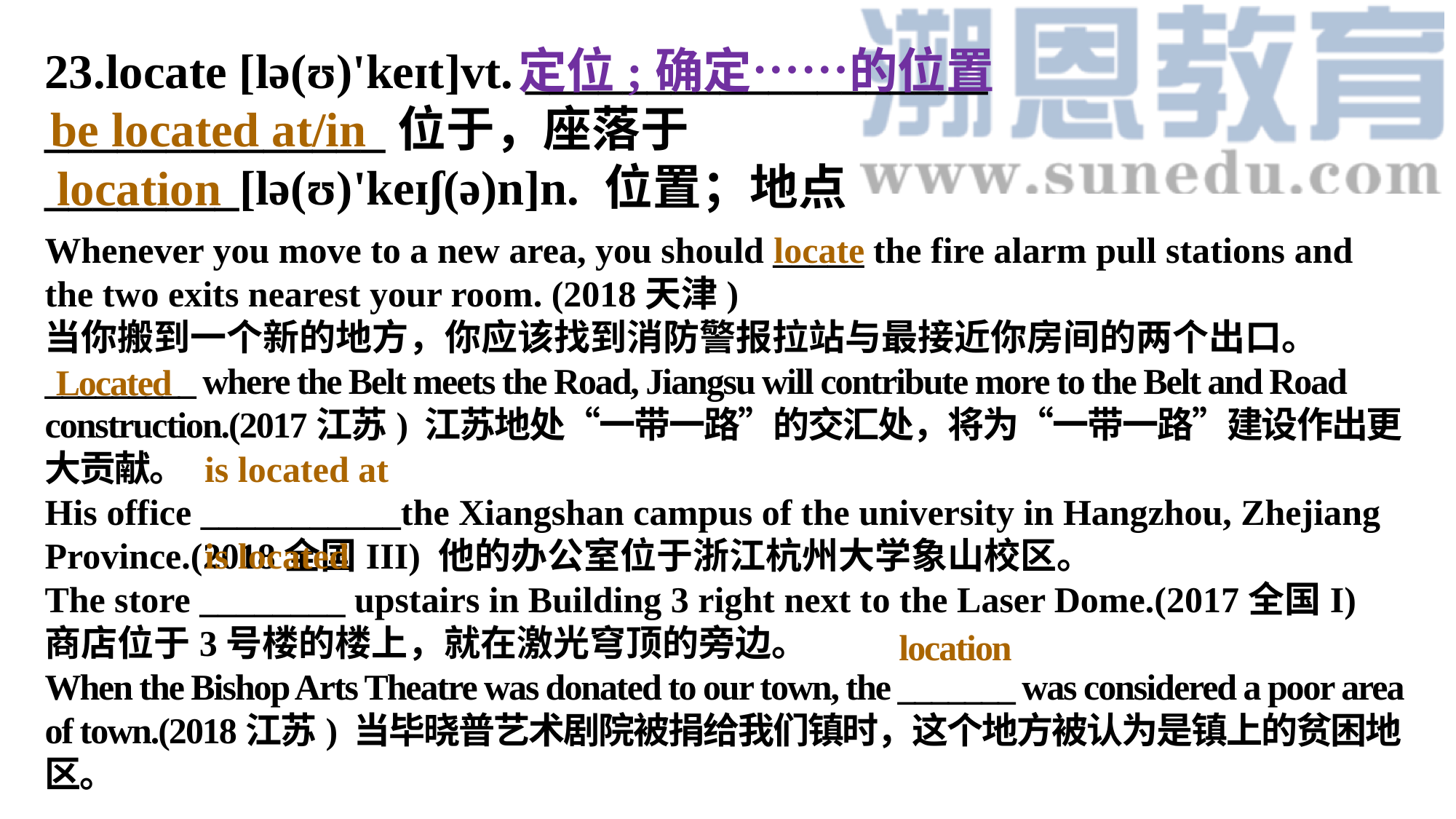

23.locate [lə(ʊ)'keɪt]vt. ___________________
______________位于，座落于
________[lə(ʊ)'keɪʃ(ə)n]n. 位置；地点
 定位;确定……的位置
 be located at/in
 location
Whenever you move to a new area, you should _____ the fire alarm pull stations and the two exits nearest your room. (2018天津)
当你搬到一个新的地方，你应该找到消防警报拉站与最接近你房间的两个出口。
_________ where the Belt meets the Road, Jiangsu will contribute more to the Belt and Road construction.(2017江苏) 江苏地处“一带一路”的交汇处，将为“一带一路”建设作出更大贡献。
His office ___________the Xiangshan campus of the university in Hangzhou, Zhejiang Province.(2018全国III) 他的办公室位于浙江杭州大学象山校区。
The store ________ upstairs in Building 3 right next to the Laser Dome.(2017全国I)
商店位于3号楼的楼上，就在激光穹顶的旁边。
When the Bishop Arts Theatre was donated to our town, the _______ was considered a poor area of town.(2018江苏) 当毕晓普艺术剧院被捐给我们镇时，这个地方被认为是镇上的贫困地区。

 locate
Located
is located at
is located
location